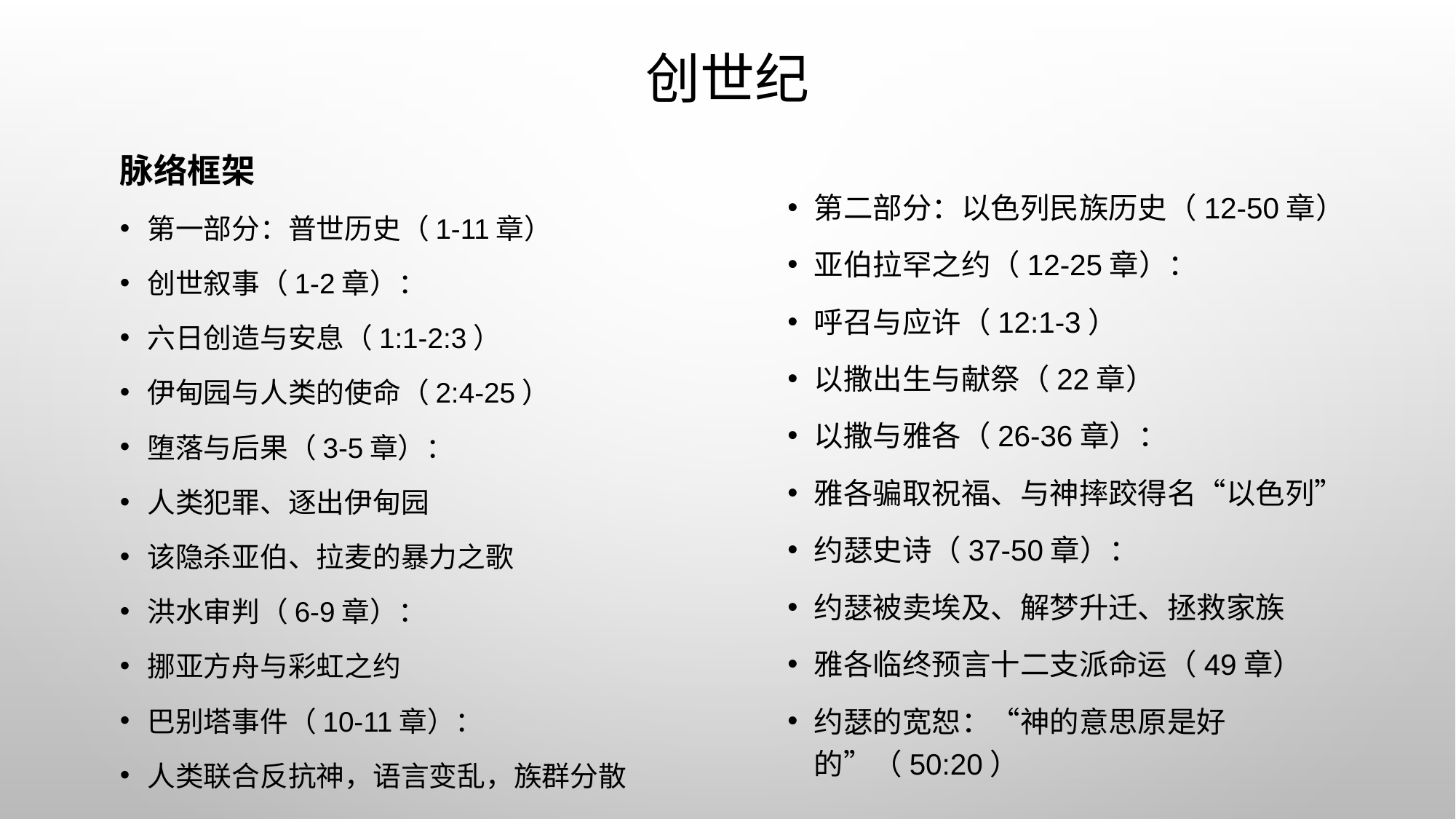

# 创世纪
脉络框架
第一部分：普世历史（1-11章）
创世叙事（1-2章）：
六日创造与安息（1:1-2:3）
伊甸园与人类的使命（2:4-25）
堕落与后果（3-5章）：
人类犯罪、逐出伊甸园
该隐杀亚伯、拉麦的暴力之歌
洪水审判（6-9章）：
挪亚方舟与彩虹之约
巴别塔事件（10-11章）：
人类联合反抗神，语言变乱，族群分散
第二部分：以色列民族历史（12-50章）
亚伯拉罕之约（12-25章）：
呼召与应许（12:1-3）
以撒出生与献祭（22章）
以撒与雅各（26-36章）：
雅各骗取祝福、与神摔跤得名“以色列”
约瑟史诗（37-50章）：
约瑟被卖埃及、解梦升迁、拯救家族
雅各临终预言十二支派命运（49章）
约瑟的宽恕：“神的意思原是好的”（50:20）